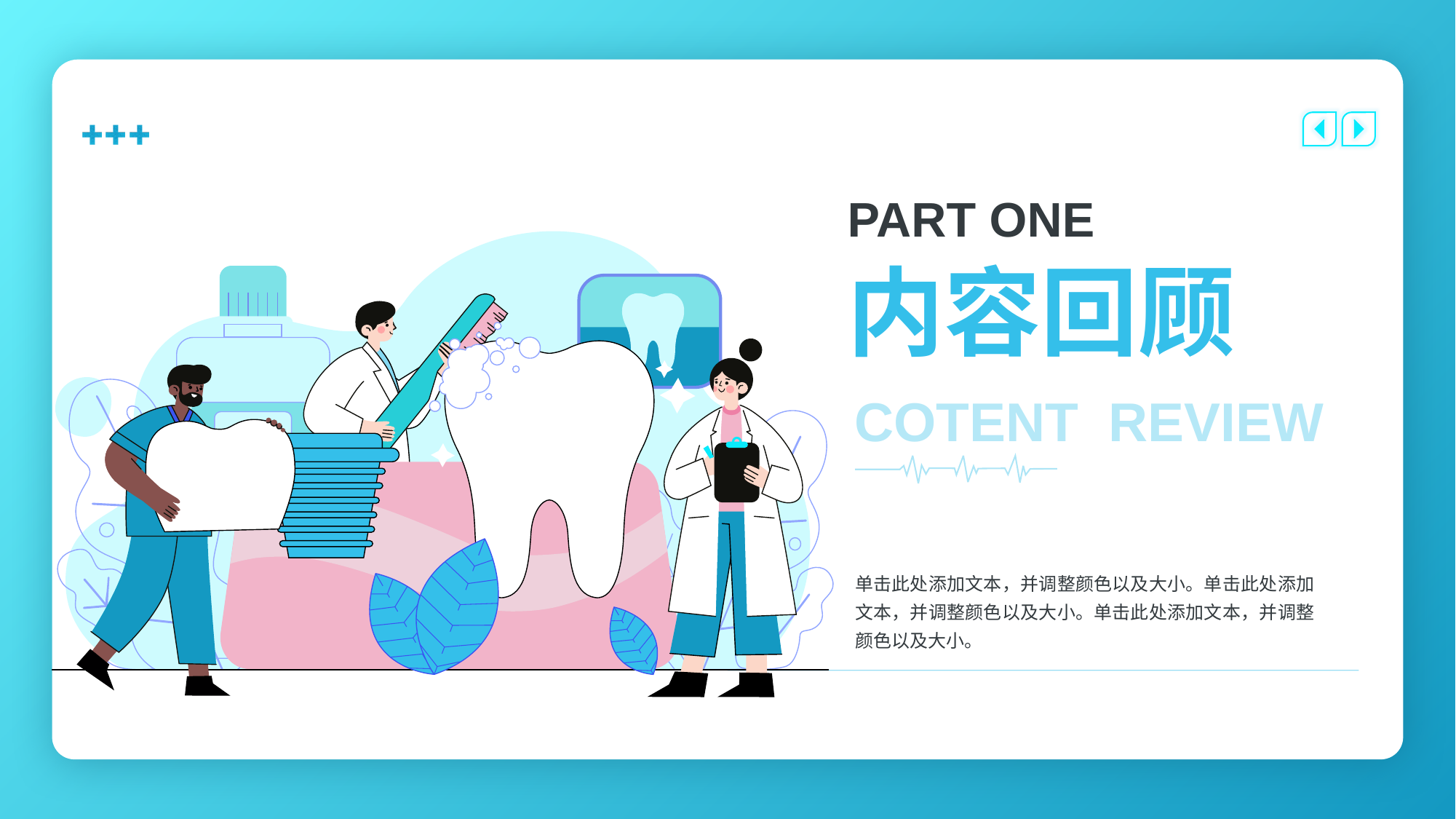

PART ONE
内容回顾
COTENT  REVIEW

单击此处添加文本，并调整颜色以及大小。单击此处添加文本，并调整颜色以及大小。单击此处添加文本，并调整颜色以及大小。